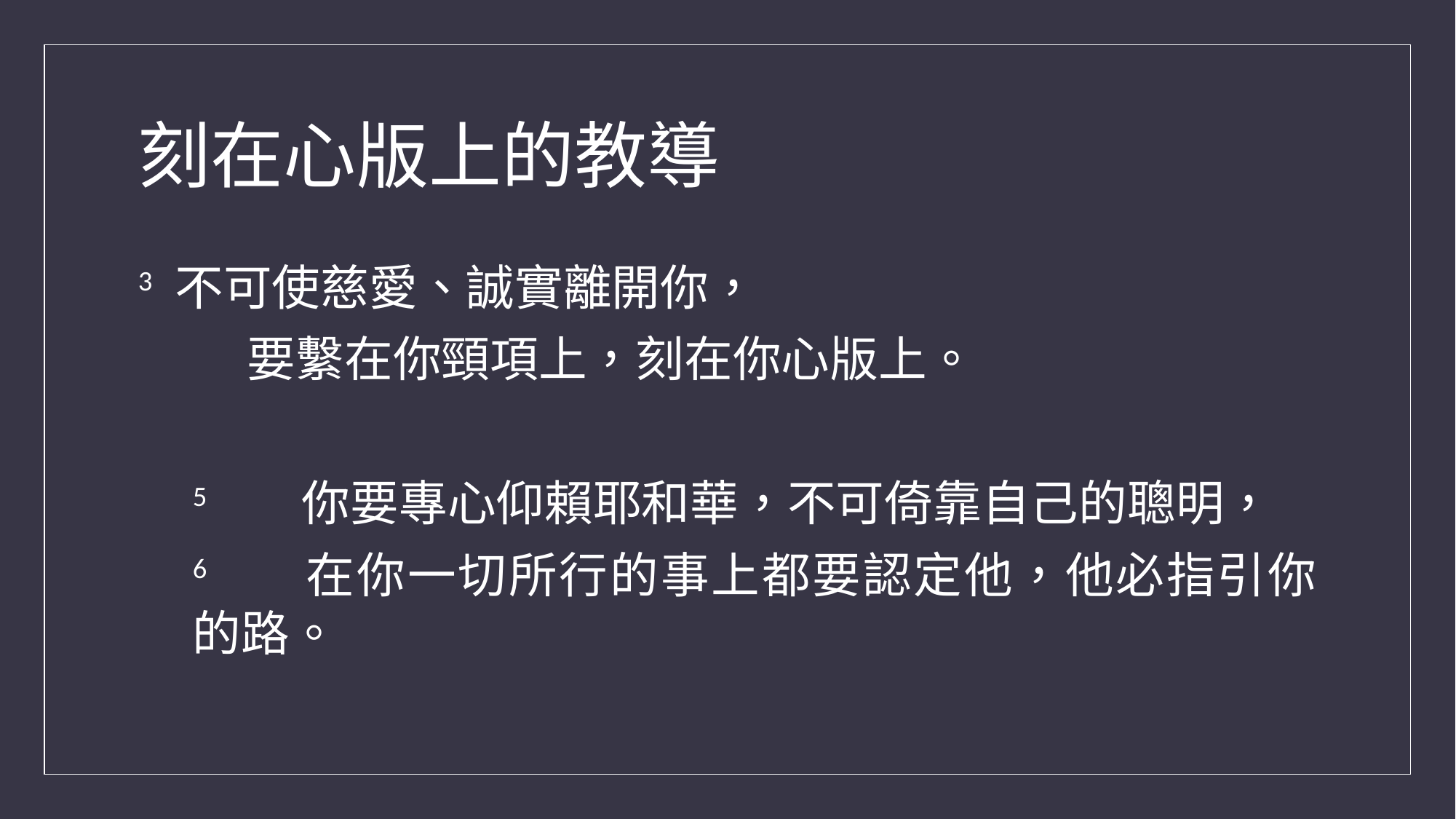

# 刻在心版上的教導
3 不可使慈愛、誠實離開你，
	要繫在你頸項上，刻在你心版上。

5 	你要專心仰賴耶和華，不可倚靠自己的聰明，
6 	在你一切所行的事上都要認定他，他必指引你的路。